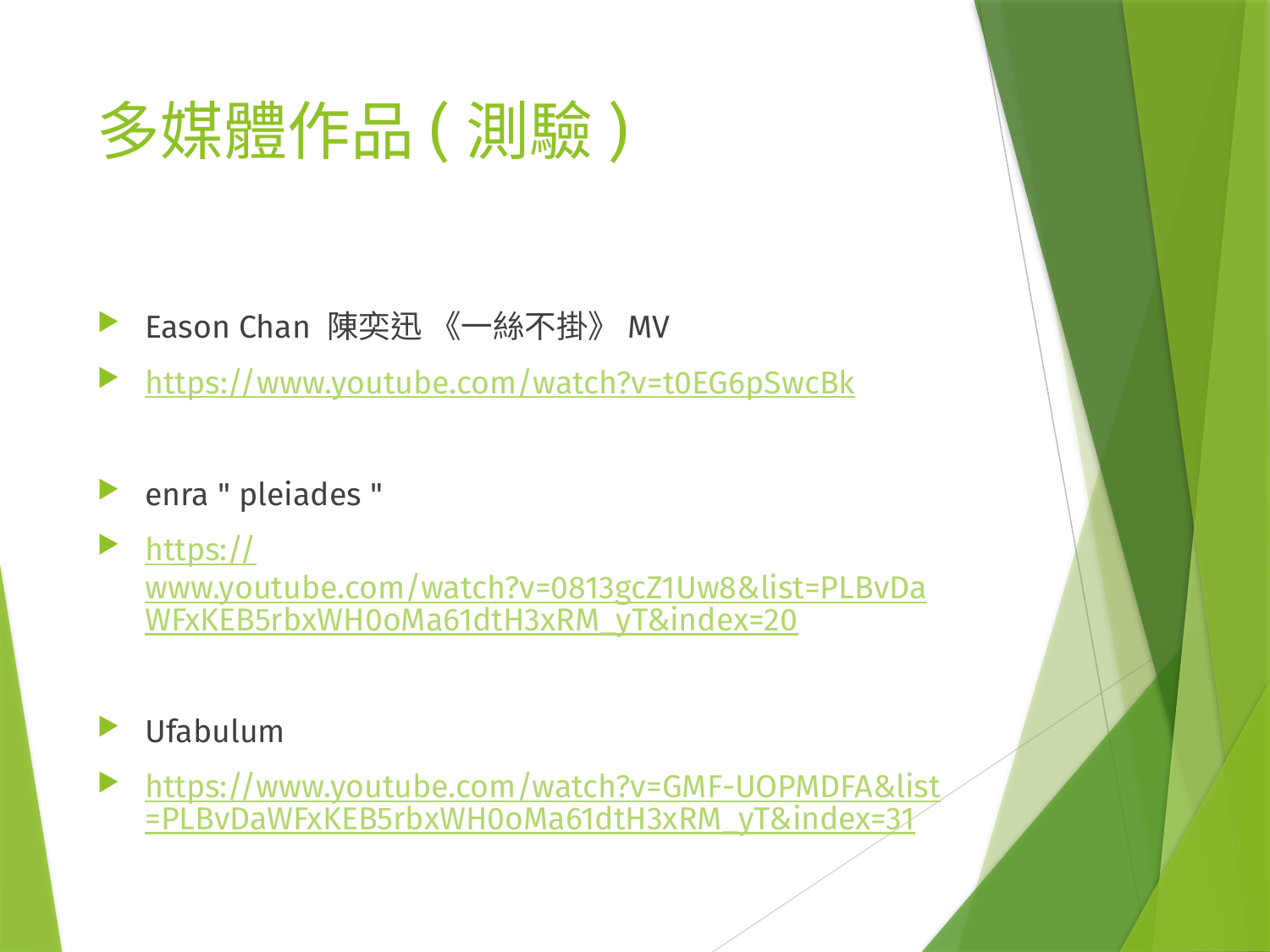

# 多媒體作品(測驗)
Eason Chan 陳奕迅 《一絲不掛》MV
https://www.youtube.com/watch?v=t0EG6pSwcBk

enra " pleiades "
https://www.youtube.com/watch?v=0813gcZ1Uw8&list=PLBvDaWFxKEB5rbxWH0oMa61dtH3xRM_yT&index=20

Ufabulum
https://www.youtube.com/watch?v=GMF-UOPMDFA&list=PLBvDaWFxKEB5rbxWH0oMa61dtH3xRM_yT&index=31